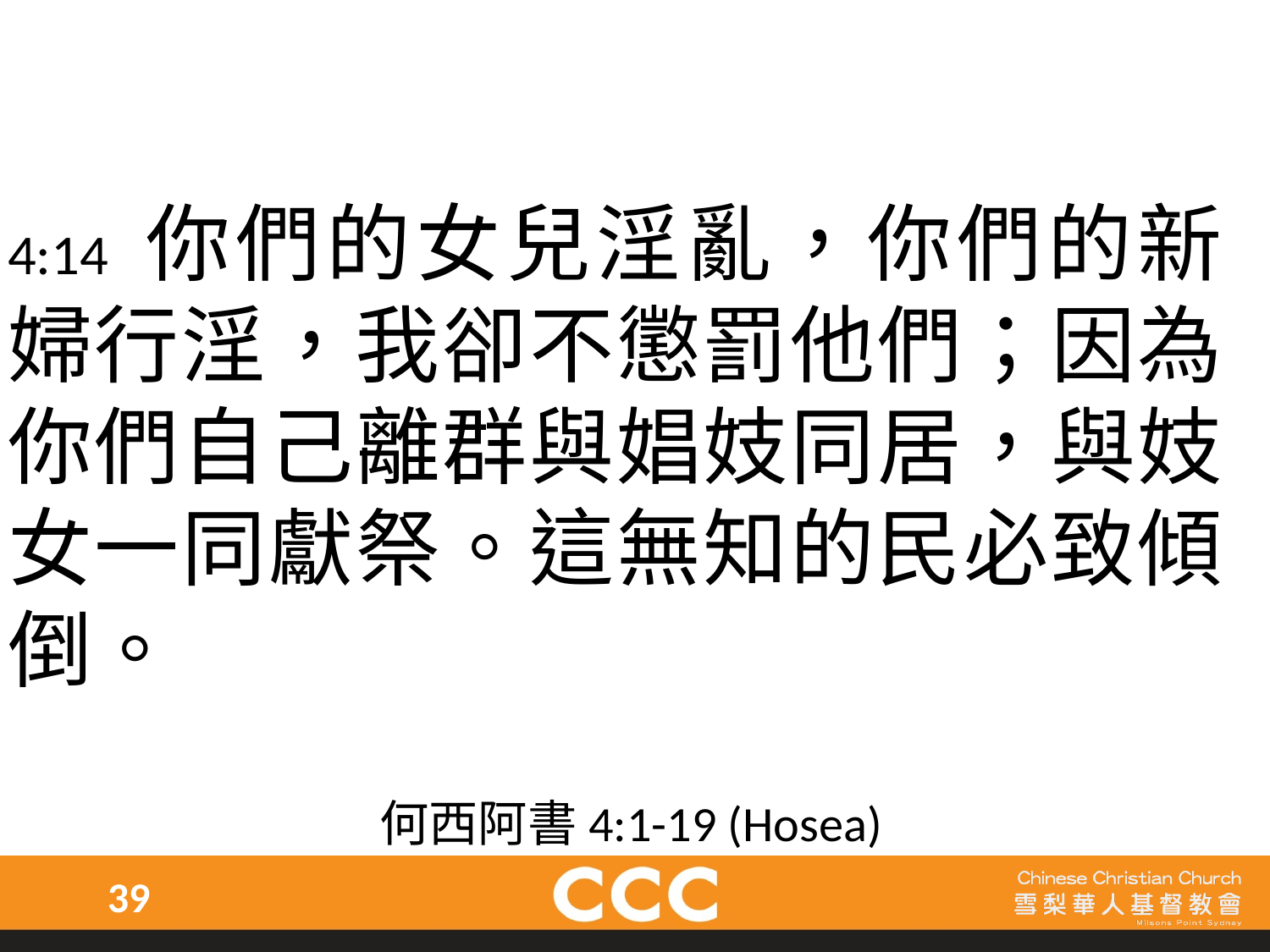

4:14 你們的女兒淫亂，你們的新婦行淫，我卻不懲罰他們；因為你們自己離群與娼妓同居，與妓女一同獻祭。這無知的民必致傾倒。
何西阿書4:1-19 (Hosea)
39